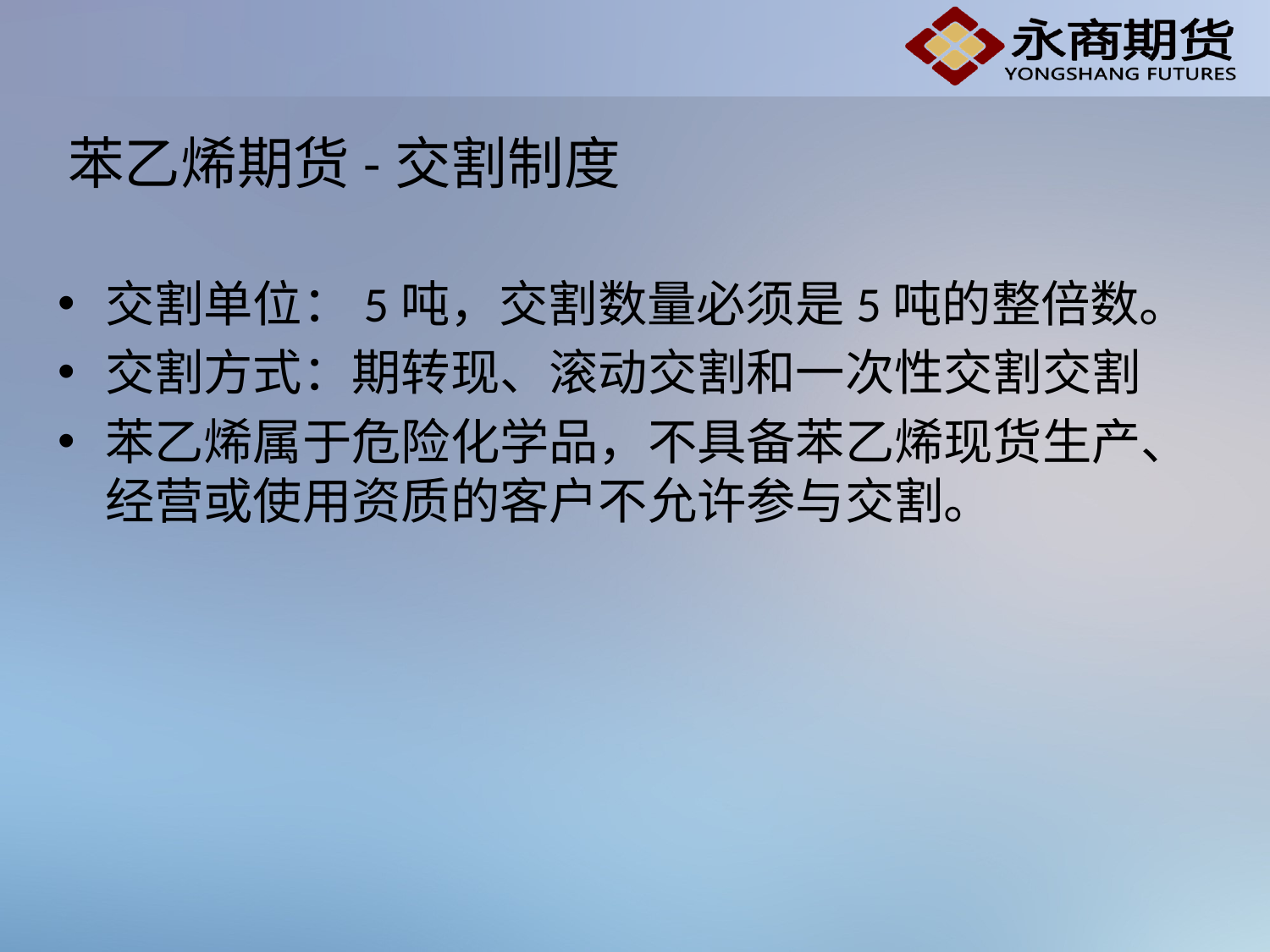

# 苯乙烯期货-交割制度
交割单位：5吨，交割数量必须是5吨的整倍数。
交割方式：期转现、滚动交割和一次性交割交割
苯乙烯属于危险化学品，不具备苯乙烯现货生产、经营或使用资质的客户不允许参与交割。